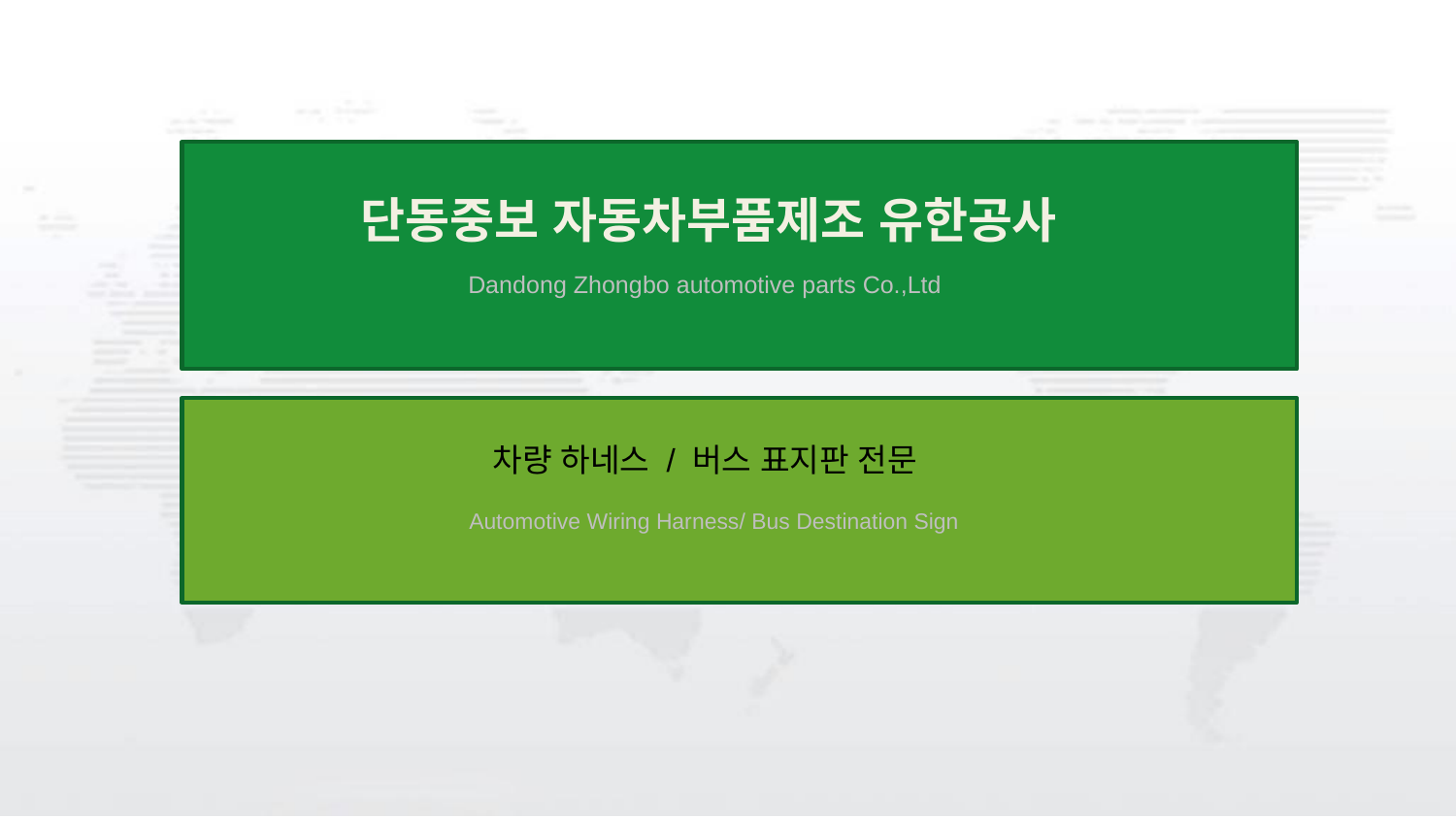

단동중보 자동차부품제조 유한공사

Dandong Zhongbo automotive parts Co.,Ltd

차량 하네스 / 버스 표지판 전문
Automotive Wiring Harness/ Bus Destination Sign